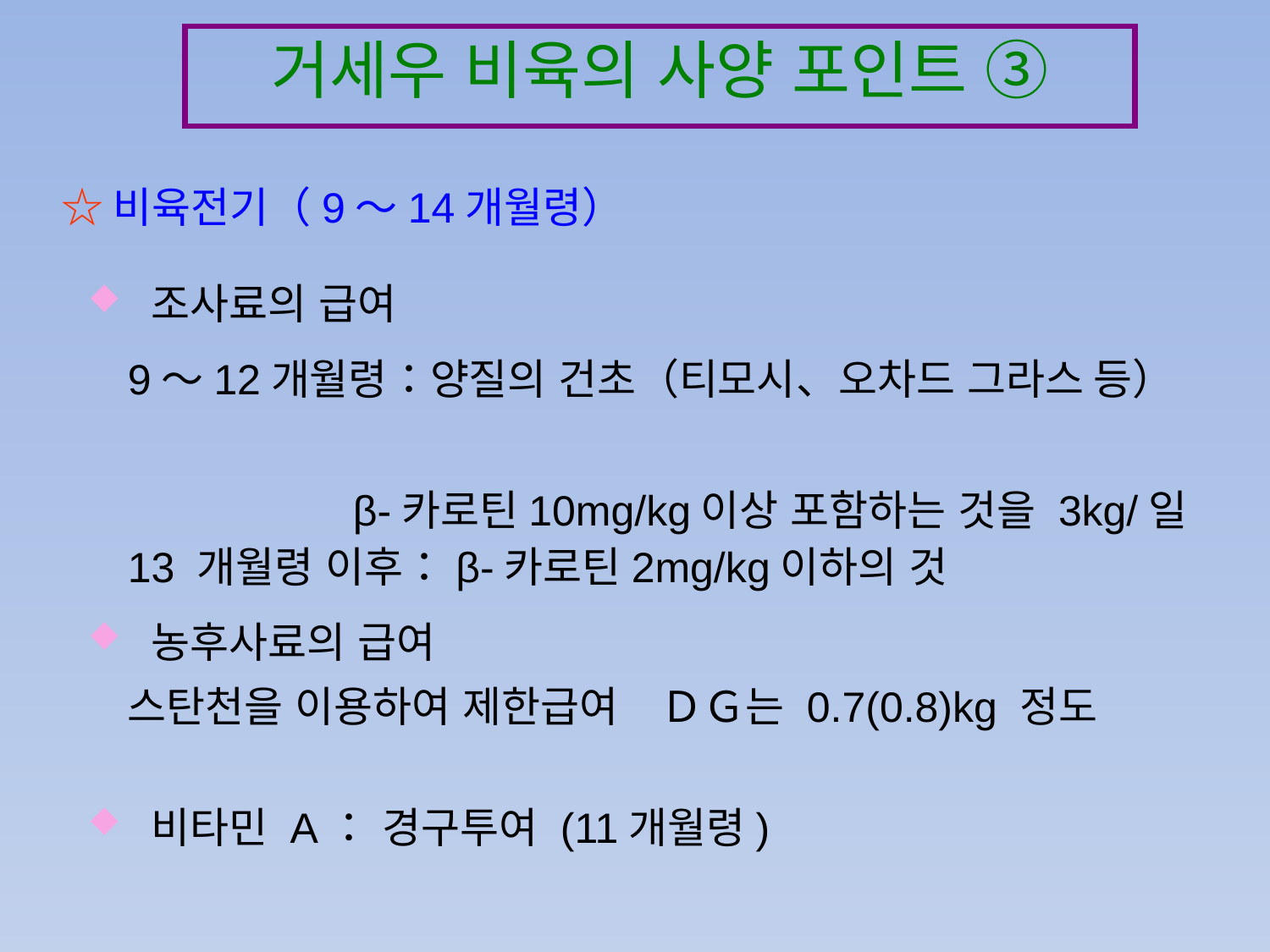

거세우 비육의 사양 포인트 ③
☆비육전기（9～14개월령）
조사료의 급여
   9～12개월령：양질의 건초（티모시、오차드 그라스 등）

                      β-카로틴10mg/kg이상 포함하는 것을 3kg/일
   13 개월령 이후：β-카로틴2mg/kg이하의 것
농후사료의 급여
스탄천을 이용하여 제한급여　ＤＧ는 0.7(0.8)kg 정도
비타민 A： 경구투여 (11개월령)